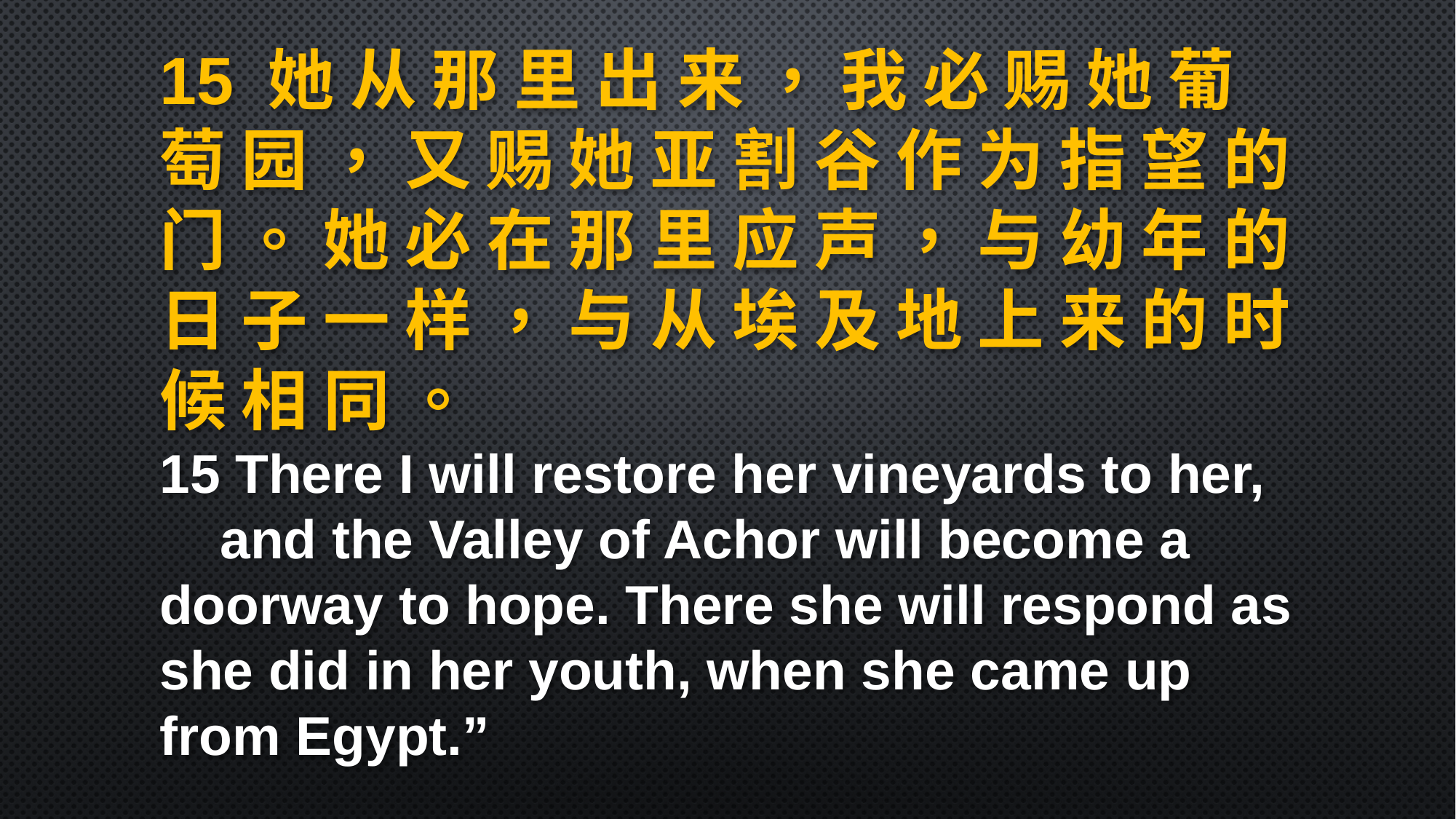

15 她 从 那 里 出 来 ， 我 必 赐 她 葡 萄 园 ， 又 赐 她 亚 割 谷 作 为 指 望 的 门 。 她 必 在 那 里 应 声 ， 与 幼 年 的 日 子 一 样 ， 与 从 埃 及 地 上 来 的 时 候 相 同 。
15 There I will restore her vineyards to her,
    and the Valley of Achor will become a doorway to hope. There she will respond as she did in her youth, when she came up from Egypt.”